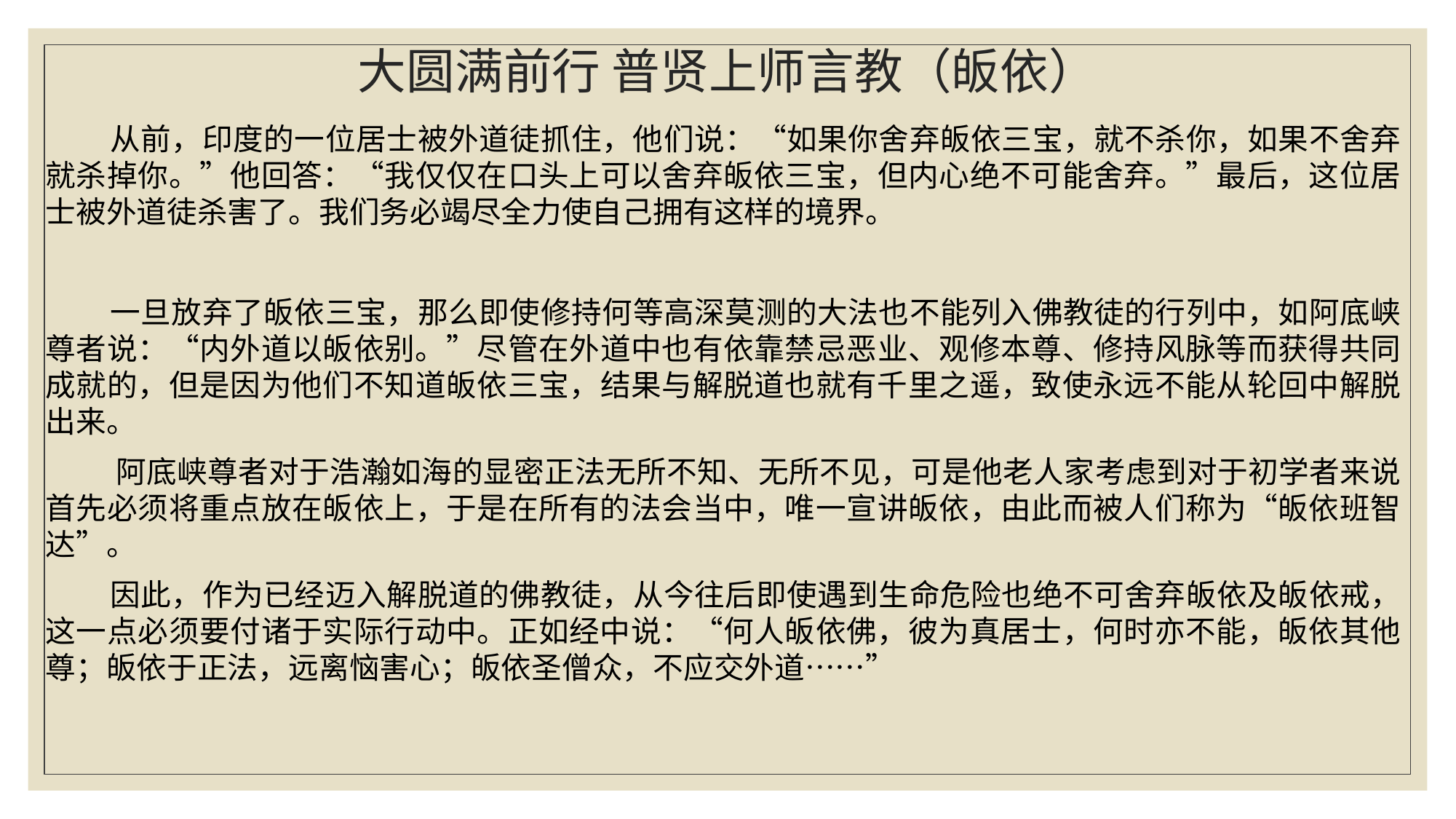

# 大圆满前行 普贤上师言教（皈依）
        从前，印度的一位居士被外道徒抓住，他们说：“如果你舍弃皈依三宝，就不杀你，如果不舍弃就杀掉你。”他回答：“我仅仅在口头上可以舍弃皈依三宝，但内心绝不可能舍弃。”最后，这位居士被外道徒杀害了。我们务必竭尽全力使自己拥有这样的境界。

        一旦放弃了皈依三宝，那么即使修持何等高深莫测的大法也不能列入佛教徒的行列中，如阿底峡尊者说：“内外道以皈依别。”尽管在外道中也有依靠禁忌恶业、观修本尊、修持风脉等而获得共同成就的，但是因为他们不知道皈依三宝，结果与解脱道也就有千里之遥，致使永远不能从轮回中解脱出来。
         阿底峡尊者对于浩瀚如海的显密正法无所不知、无所不见，可是他老人家考虑到对于初学者来说首先必须将重点放在皈依上，于是在所有的法会当中，唯一宣讲皈依，由此而被人们称为“皈依班智达”。
        因此，作为已经迈入解脱道的佛教徒，从今往后即使遇到生命危险也绝不可舍弃皈依及皈依戒，这一点必须要付诸于实际行动中。正如经中说：“何人皈依佛，彼为真居士，何时亦不能，皈依其他尊；皈依于正法，远离恼害心；皈依圣僧众，不应交外道……”